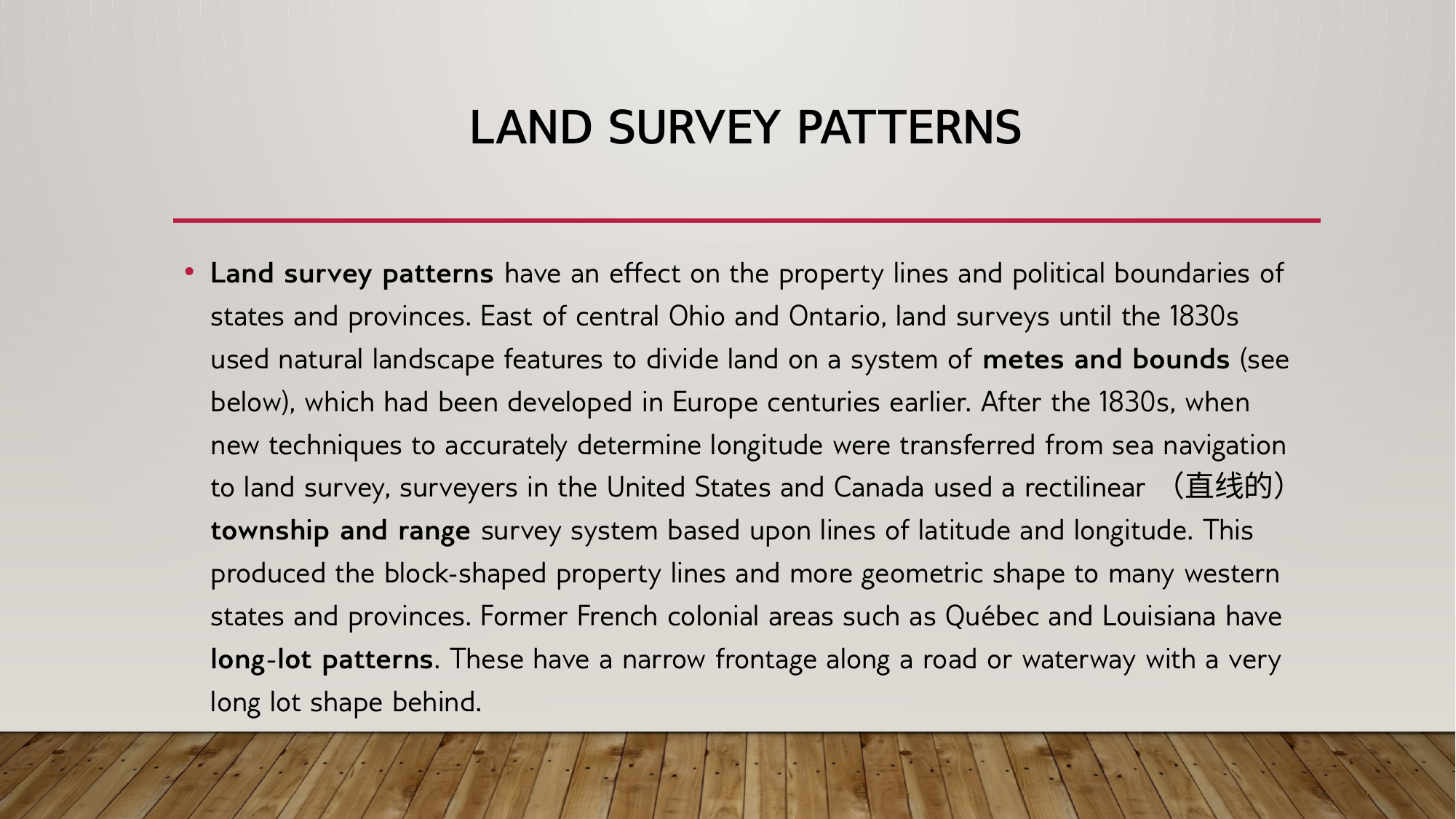

# Land survey patterns
Land survey patterns have an effect on the property lines and political boundaries of states and provinces. East of central Ohio and Ontario, land surveys until the 1830s used natural landscape features to divide land on a system of metes and bounds (see below), which had been developed in Europe centuries earlier. After the 1830s, when new techniques to accurately determine longitude were transferred from sea navigation to land survey, surveyers in the United States and Canada used a rectilinear（直线的） township and range survey system based upon lines of latitude and longitude. This produced the block-shaped property lines and more geometric shape to many western states and provinces. Former French colonial areas such as Québec and Louisiana have long-lot patterns. These have a narrow frontage along a road or waterway with a very long lot shape behind.